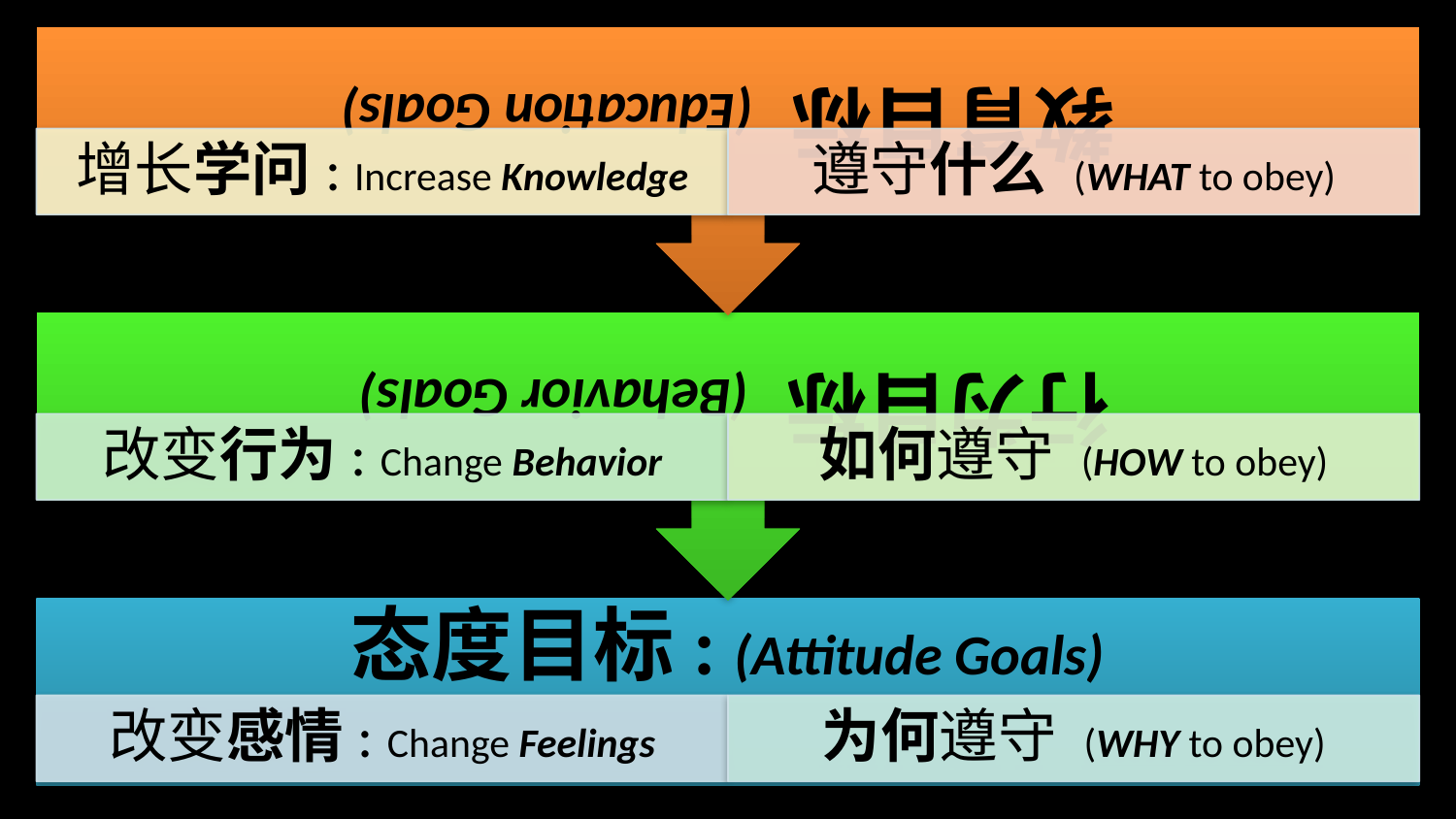

态度目标: (Attitude Goals)
改变感情: Change Feelings
为何遵守 (WHY to obey)
行为目标 (Behavior Goals)
改变行为: Change Behavior
如何遵守 (HOW to obey)
教育目标 (Education Goals)
增长学问: Increase Knowledge
遵守什么 (WHAT to obey)